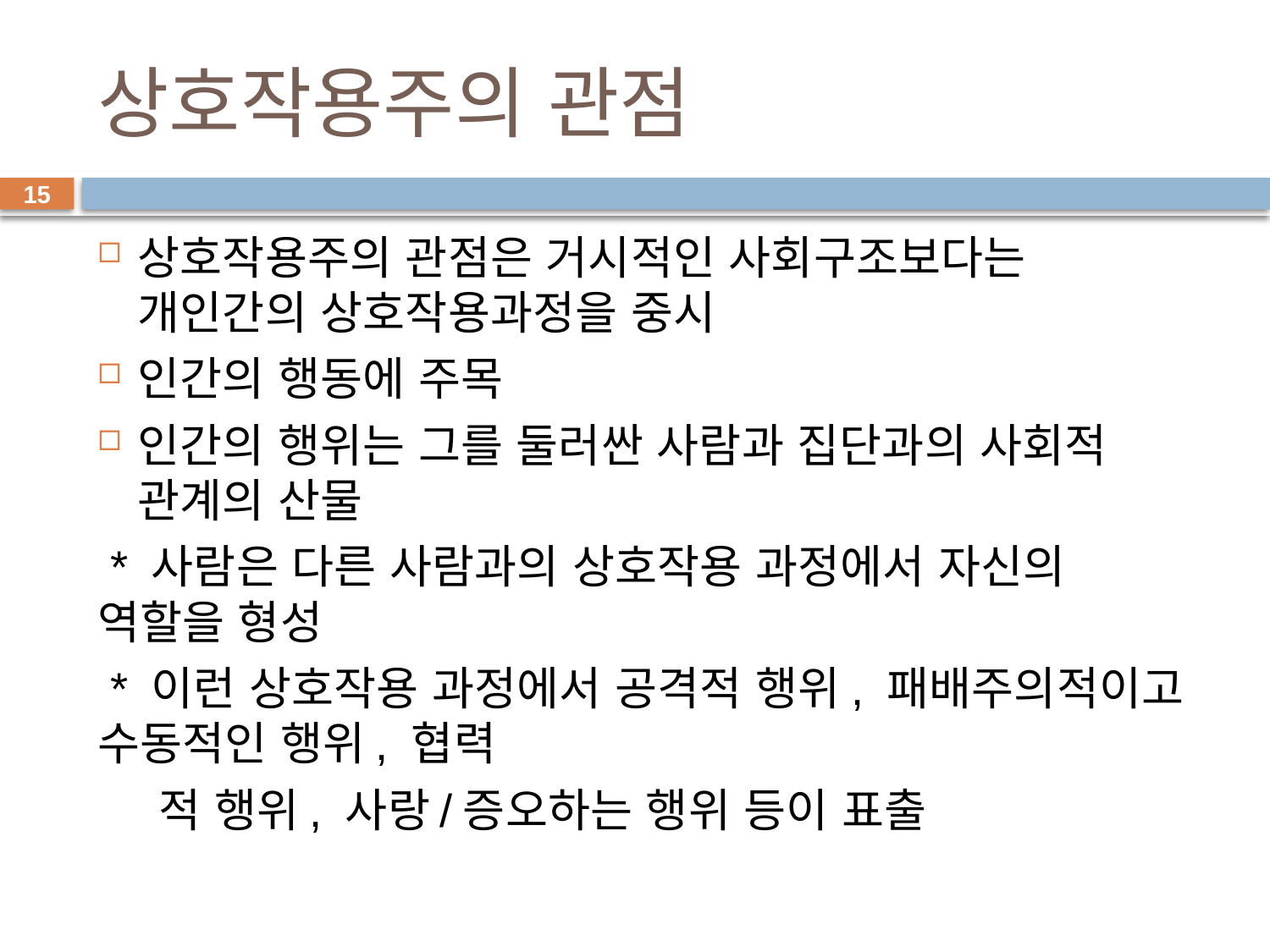

# 상호작용주의 관점
15
상호작용주의 관점은 거시적인 사회구조보다는 개인간의 상호작용과정을 중시
인간의 행동에 주목
인간의 행위는 그를 둘러싼 사람과 집단과의 사회적 관계의 산물
 * 사람은 다른 사람과의 상호작용 과정에서 자신의 역할을 형성
 * 이런 상호작용 과정에서 공격적 행위, 패배주의적이고 수동적인 행위, 협력
    적 행위, 사랑/증오하는 행위 등이 표출